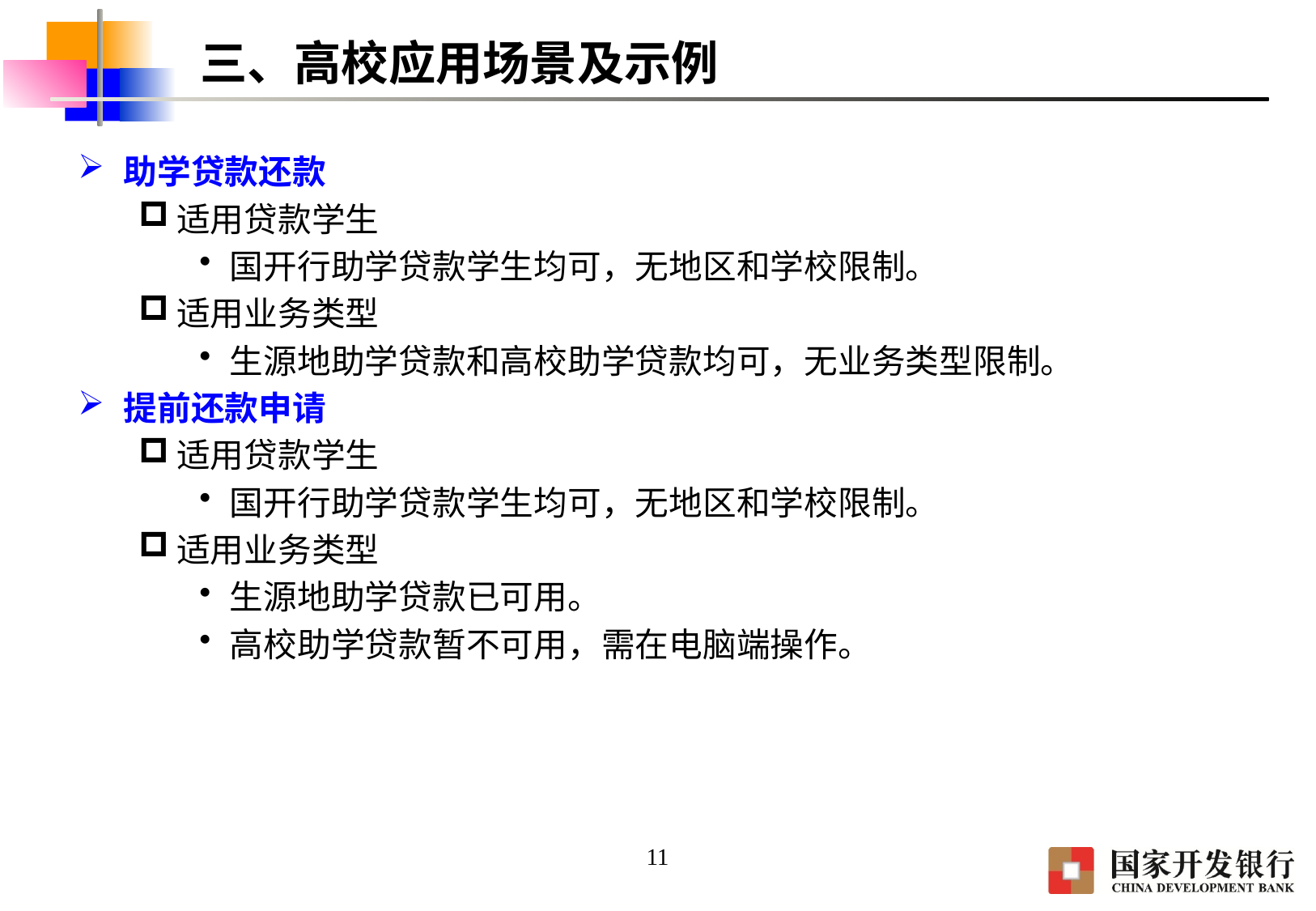

# 三、高校应用场景及示例
助学贷款还款
适用贷款学生
国开行助学贷款学生均可，无地区和学校限制。
适用业务类型
生源地助学贷款和高校助学贷款均可，无业务类型限制。
提前还款申请
适用贷款学生
国开行助学贷款学生均可，无地区和学校限制。
适用业务类型
生源地助学贷款已可用。
高校助学贷款暂不可用，需在电脑端操作。
11